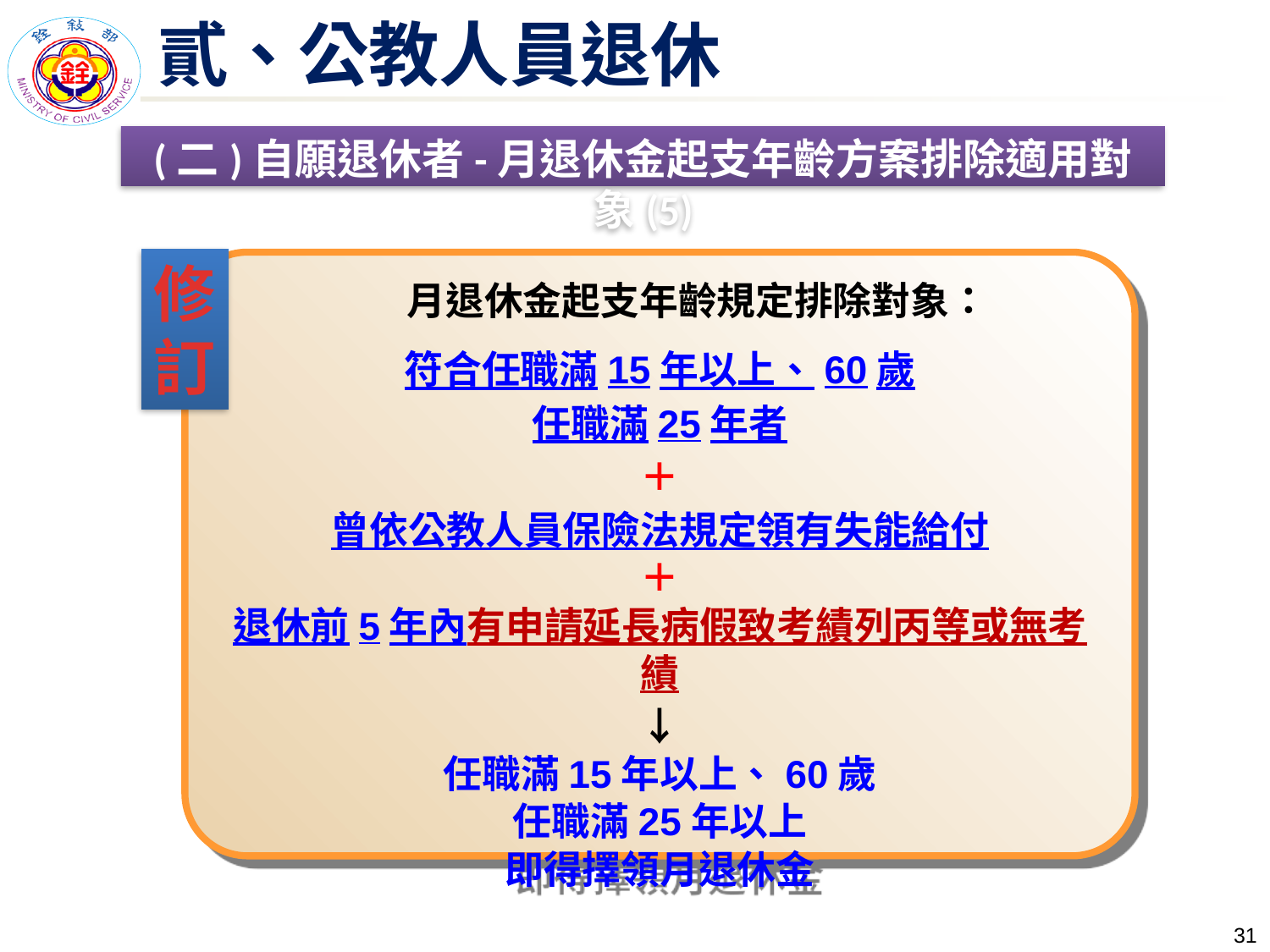

貳、公教人員退休
(二)自願退休者-月退休金起支年齡方案排除適用對象(5)
修
訂
月退休金起支年齡規定排除對象：
符合任職滿15年以上、60歲
任職滿25年者
＋
曾依公教人員保險法規定領有失能給付
＋
退休前5年內有申請延長病假致考績列丙等或無考績
↓
任職滿15年以上、60歲
任職滿25年以上
即得擇領月退休金
31